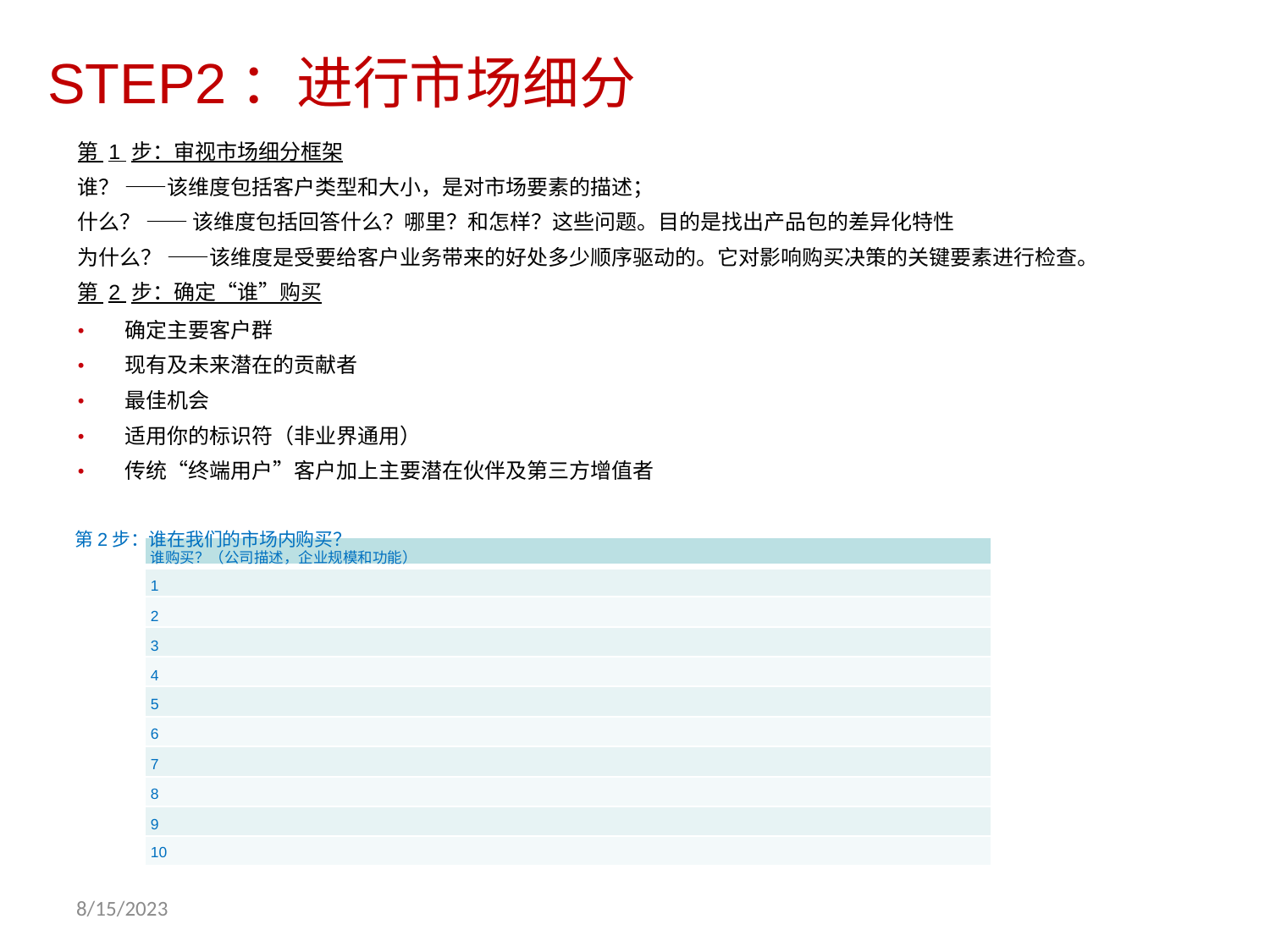

STEP2：进行市场细分

	第 1 步：审视市场细分框架
	谁？ ——该维度包括客户类型和大小，是对市场要素的描述；
	什么？ —— 该维度包括回答什么？哪里？和怎样？这些问题。目的是找出产品包的差异化特性
	为什么？ ——该维度是受要给客户业务带来的好处多少顺序驱动的。它对影响购买决策的关键要素进行检查。
	第 2 步：确定“谁”购买
确定主要客户群
现有及未来潜在的贡献者
最佳机会
适用你的标识符（非业界通用）
传统“终端用户”客户加上主要潜在伙伴及第三方增值者
•
•
•
•
•
第2步：谁在我们的市场内购买？
	谁购买？（公司描述，企业规模和功能）
	1
	2
	3
	4
	5
	6
	7
	8
	9
	10

8/15/2023